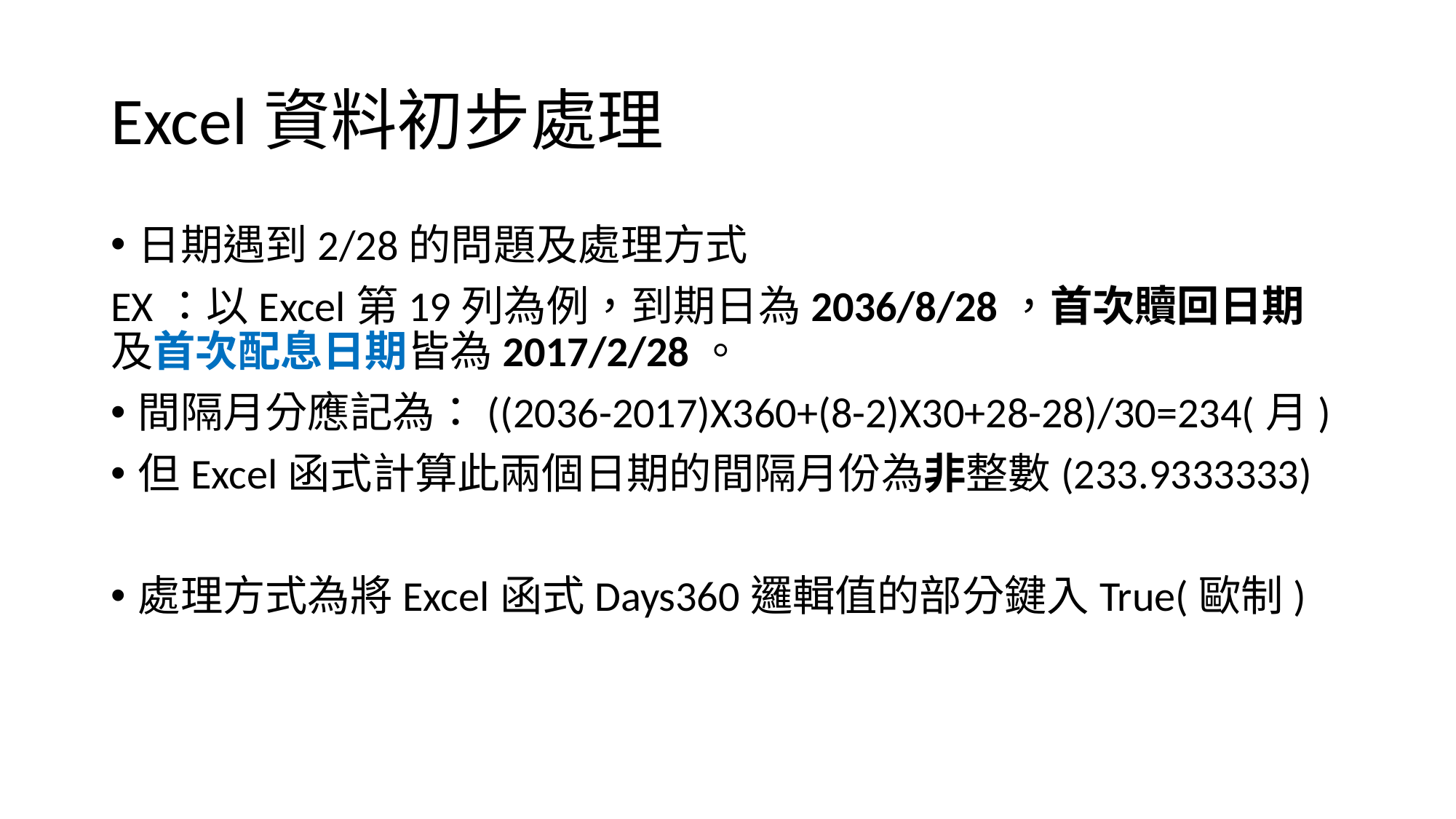

# Excel資料初步處理
日期遇到2/28的問題及處理方式
EX：以Excel第19列為例，到期日為2036/8/28，首次贖回日期及首次配息日期皆為2017/2/28。
間隔月分應記為：((2036-2017)X360+(8-2)X30+28-28)/30=234(月)
但Excel函式計算此兩個日期的間隔月份為非整數(233.9333333)

處理方式為將Excel函式Days360邏輯值的部分鍵入True(歐制)